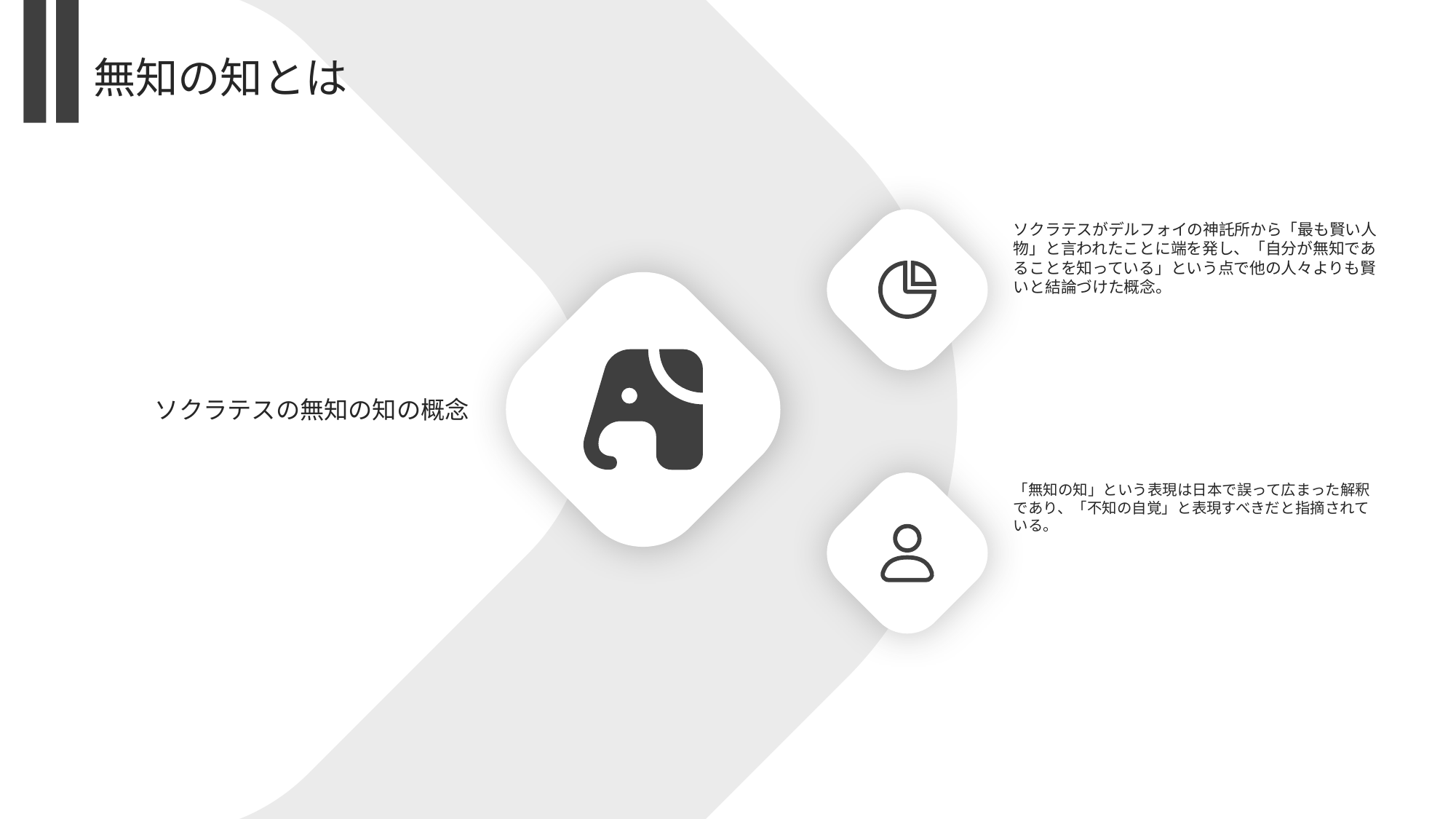

無知の知とは

ソクラテスがデルフォイの神託所から「最も賢い人物」と言われたことに端を発し、「自分が無知であることを知っている」という点で他の人々よりも賢いと結論づけた概念。

ソクラテスの無知の知の概念

「無知の知」という表現は日本で誤って広まった解釈であり、「不知の自覚」と表現すべきだと指摘されている。